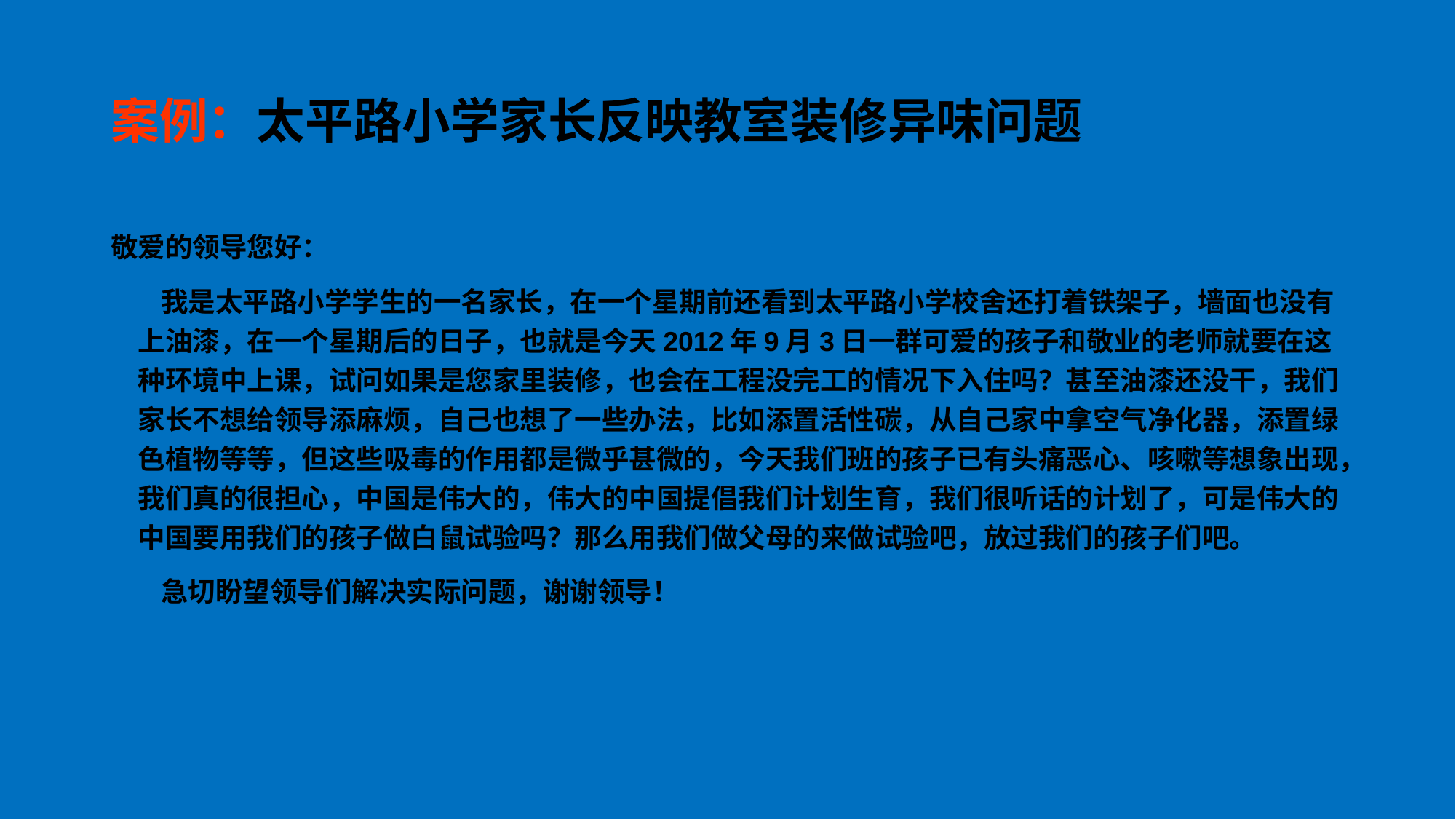

# 案例：太平路小学家长反映教室装修异味问题
敬爱的领导您好：
       我是太平路小学学生的一名家长，在一个星期前还看到太平路小学校舍还打着铁架子，墙面也没有上油漆，在一个星期后的日子，也就是今天2012年9月3日一群可爱的孩子和敬业的老师就要在这种环境中上课，试问如果是您家里装修，也会在工程没完工的情况下入住吗？甚至油漆还没干，我们家长不想给领导添麻烦，自己也想了一些办法，比如添置活性碳，从自己家中拿空气净化器，添置绿色植物等等，但这些吸毒的作用都是微乎甚微的，今天我们班的孩子已有头痛恶心、咳嗽等想象出现，我们真的很担心，中国是伟大的，伟大的中国提倡我们计划生育，我们很听话的计划了，可是伟大的中国要用我们的孩子做白鼠试验吗？那么用我们做父母的来做试验吧，放过我们的孩子们吧。
       急切盼望领导们解决实际问题，谢谢领导！